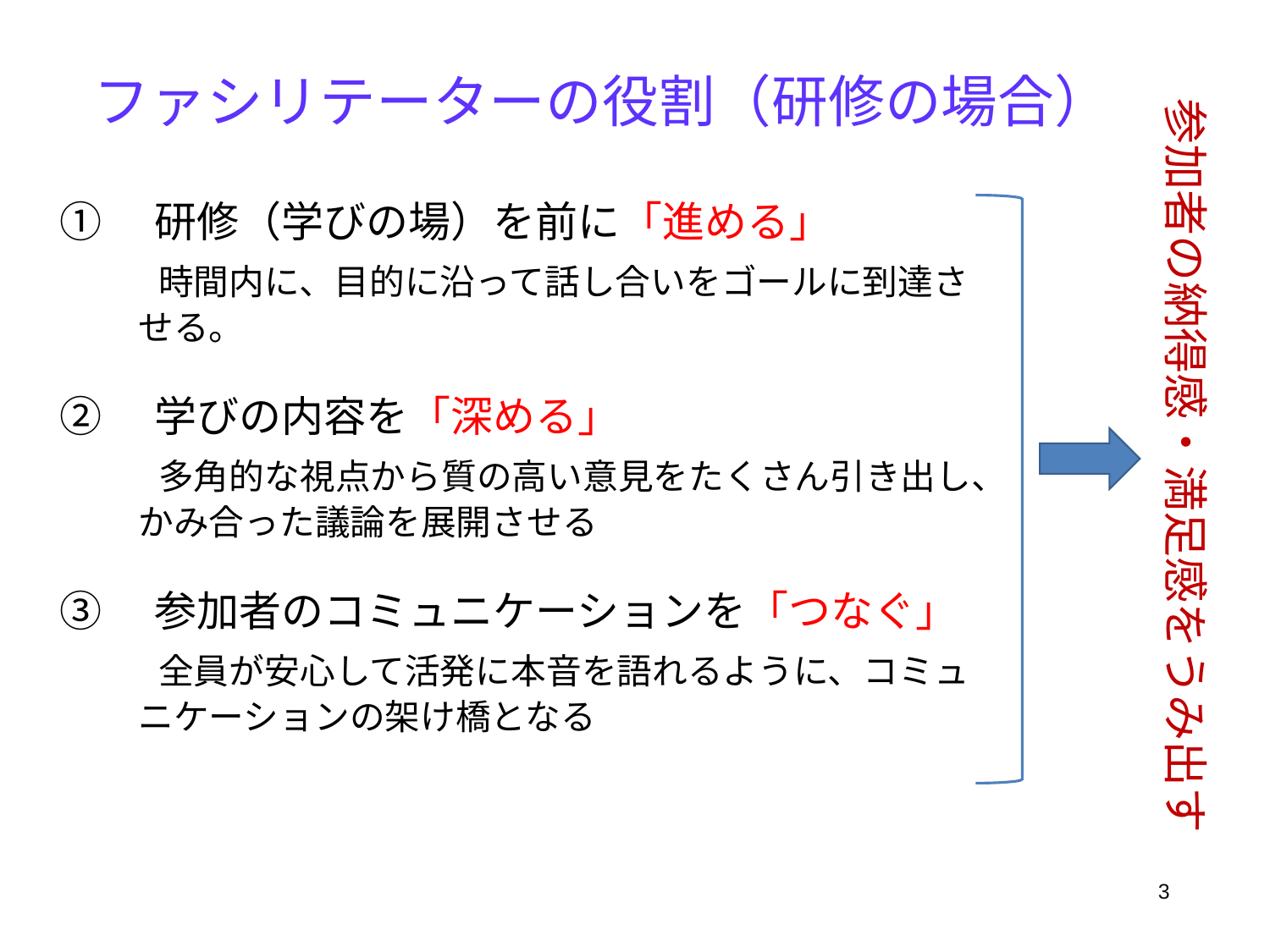

# ファシリテーターの役割（研修の場合）
参加者の納得感・満足感をうみ出す
①　研修（学びの場）を前に「進める」
　　時間内に、目的に沿って話し合いをゴールに到達さ
　　 せる。

②　学びの内容を「深める」
　　多角的な視点から質の高い意見をたくさん引き出し、
　　 かみ合った議論を展開させる

③　参加者のコミュニケーションを「つなぐ」
　　全員が安心して活発に本音を語れるように、コミュ
　　 ニケーションの架け橋となる

3